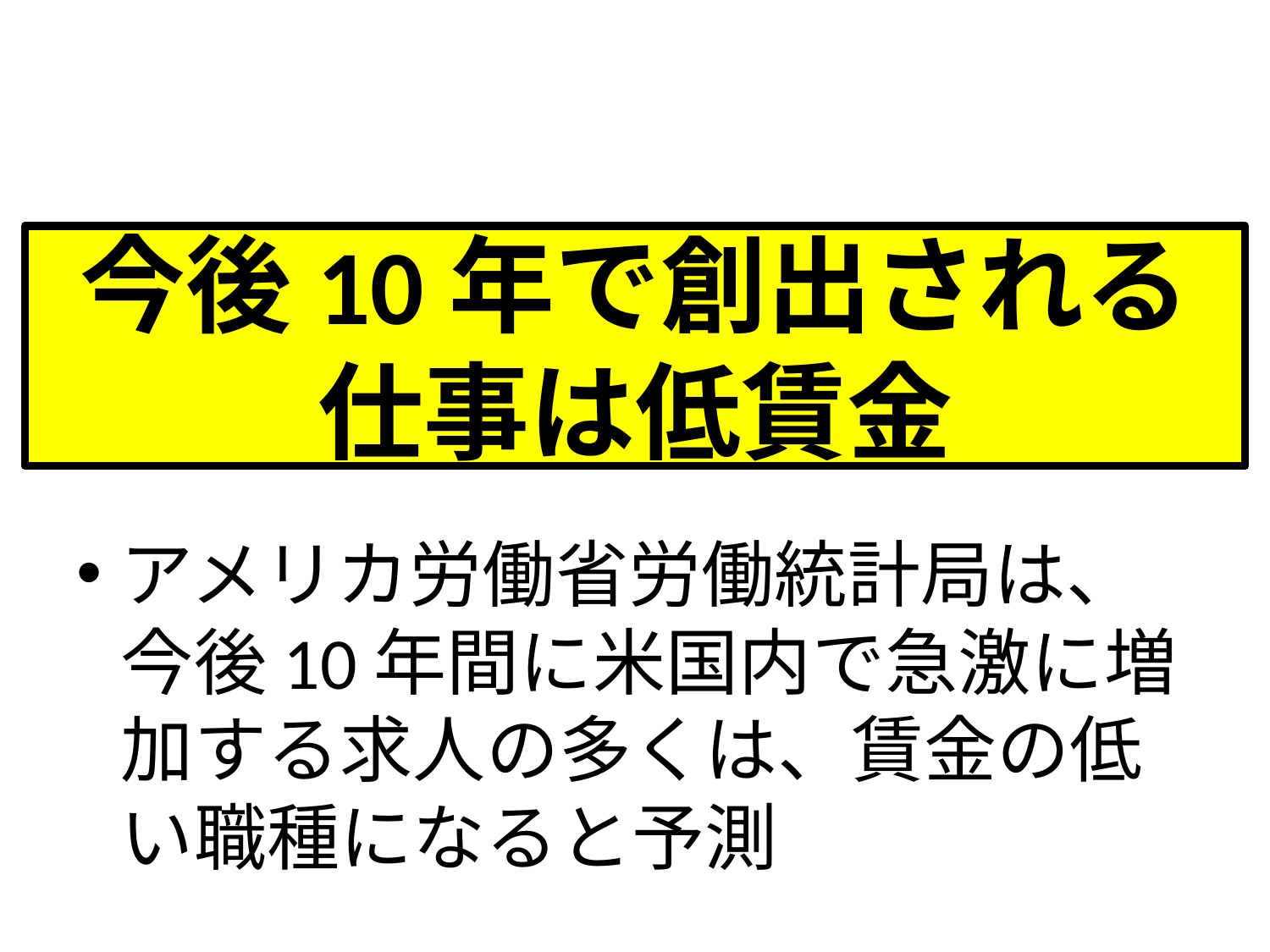

# 今後10年で創出される 仕事は低賃金
アメリカ労働省労働統計局は、今後10年間に米国内で急激に増加する求人の多くは、賃金の低い職種になると予測